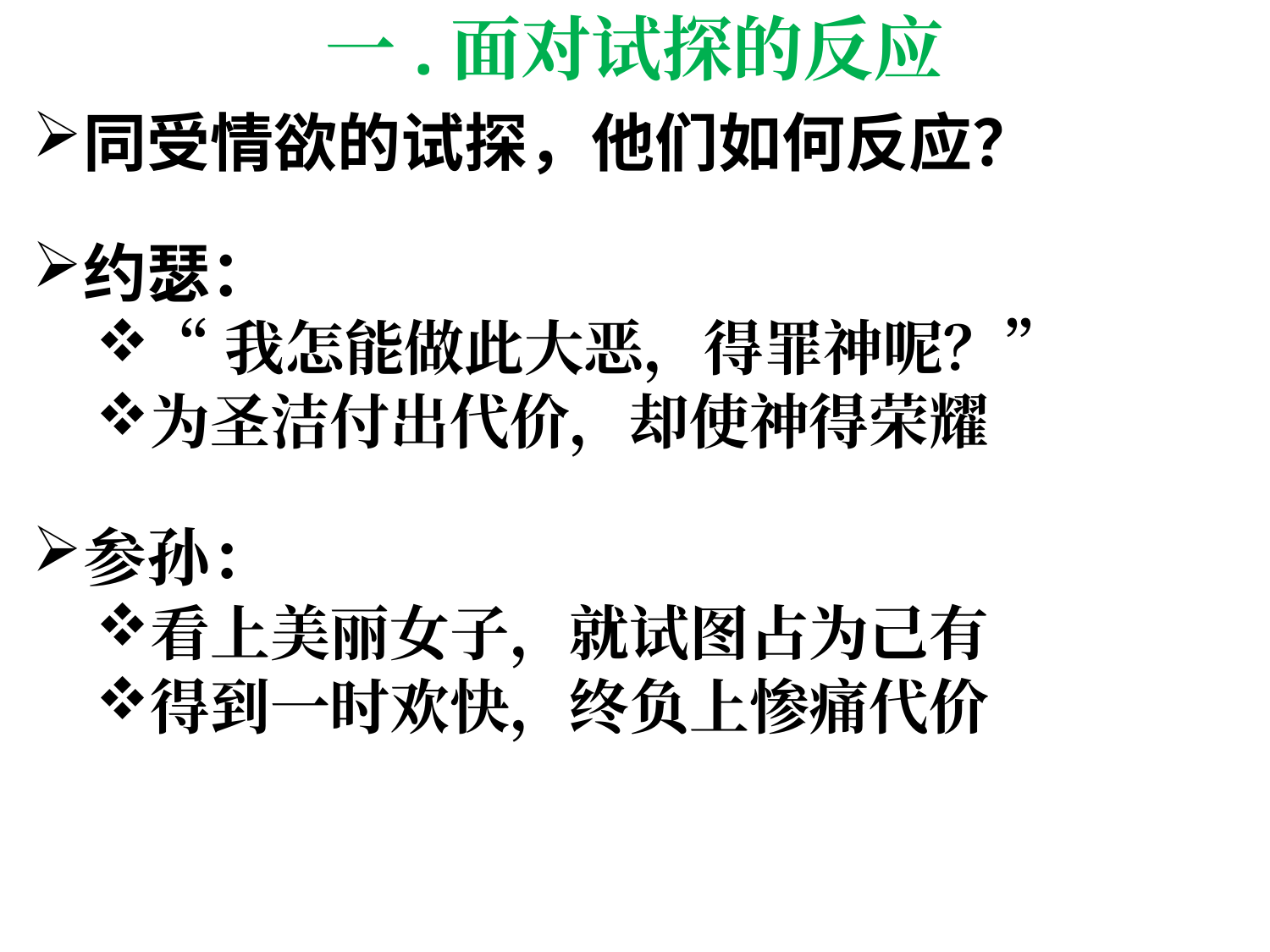

# 一.面对试探的反应
同受情欲的试探，他们如何反应？

约瑟：
“我怎能做此大恶，得罪神呢？”
为圣洁付出代价，却使神得荣耀

参孙：
看上美丽女子，就试图占为己有
得到一时欢快，终负上惨痛代价